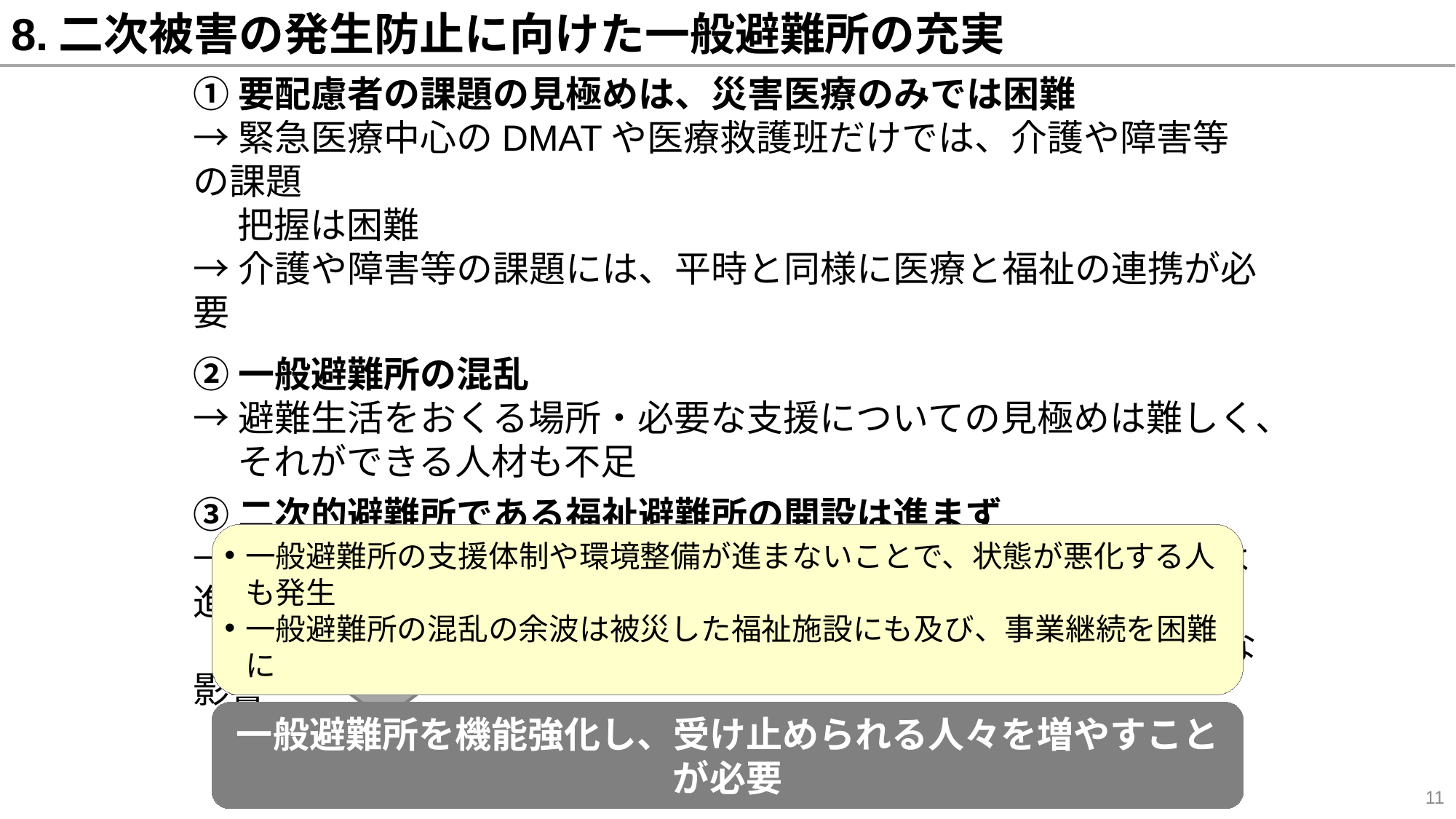

# 8.二次被害の発生防止に向けた一般避難所の充実
①要配慮者の課題の見極めは、災害医療のみでは困難
→緊急医療中心のDMATや医療救護班だけでは、介護や障害等の課題
　 把握は困難
→介護や障害等の課題には、平時と同様に医療と福祉の連携が必要
②一般避難所の混乱
→避難生活をおくる場所・必要な支援についての見極めは難しく、
　 それができる人材も不足
③二次的避難所である福祉避難所の開設は進まず
→運用方法が定まっていない等から、指定はされていても開設は進まず
　 その結果、施設の緊急入所者は増加、被災地域の施設に大きな影響

一般避難所の支援体制や環境整備が進まないことで、状態が悪化する人も発生
一般避難所の混乱の余波は被災した福祉施設にも及び、事業継続を困難に
一般避難所を機能強化し、受け止められる人々を増やすことが必要
11